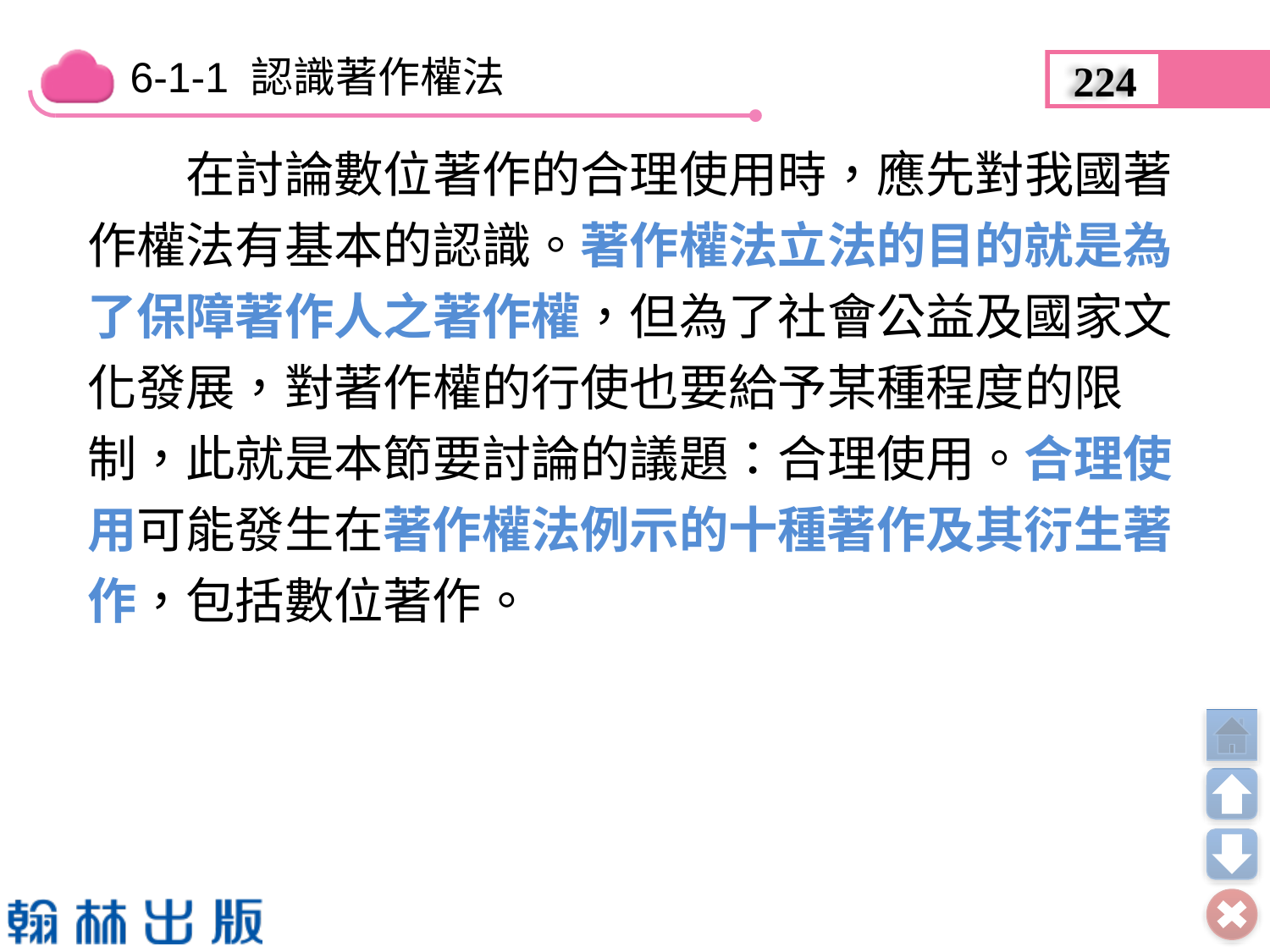

224
　　在討論數位著作的合理使用時，應先對我國著作權法有基本的認識。著作權法立法的目的就是為了保障著作人之著作權，但為了社會公益及國家文化發展，對著作權的行使也要給予某種程度的限制，此就是本節要討論的議題：合理使用。合理使用可能發生在著作權法例示的十種著作及其衍生著作，包括數位著作。